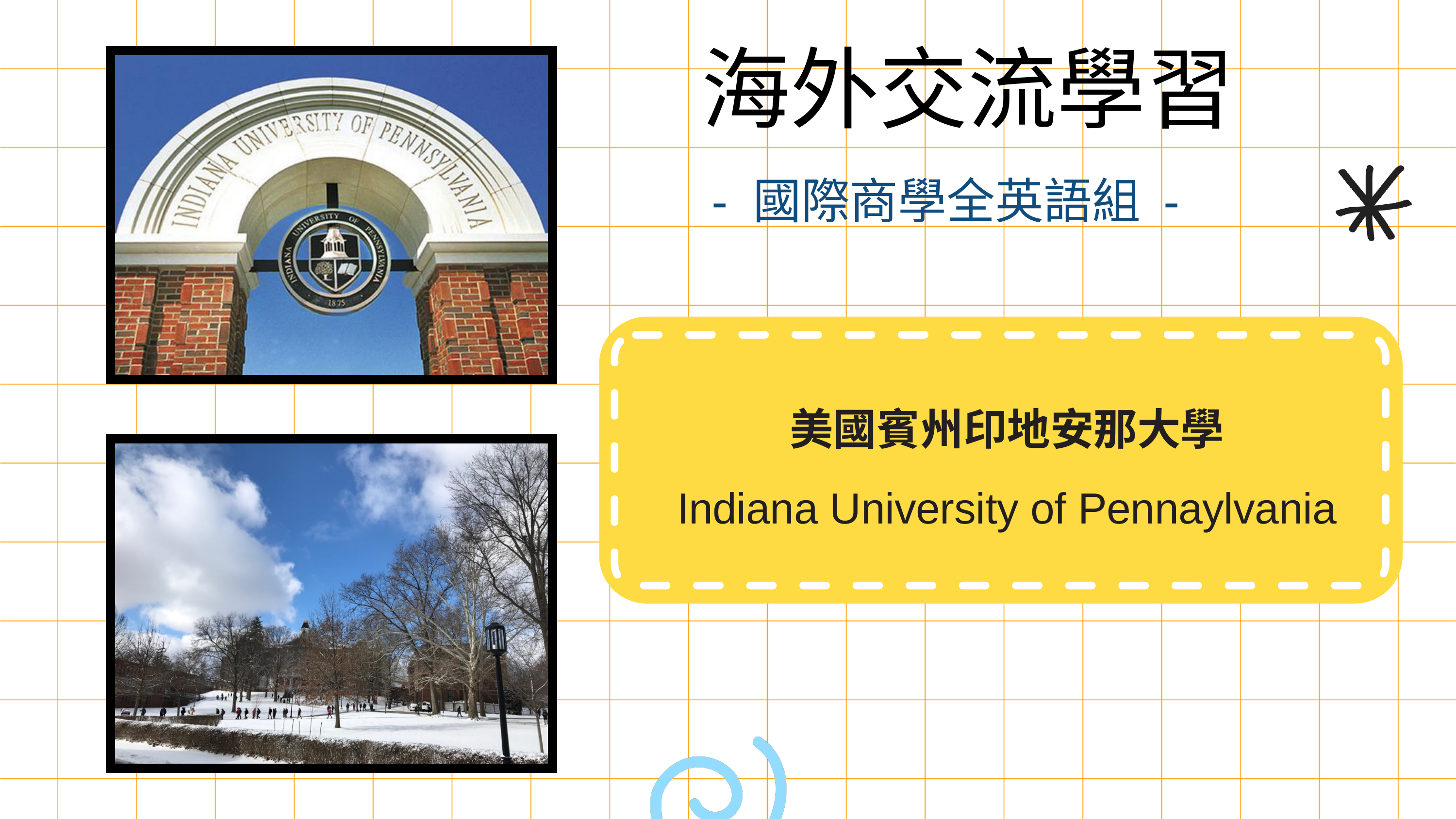

海外交流學習
- 國際商學全英語組 -

美國賓州印地安那大學
Indiana University of Pennaylvania